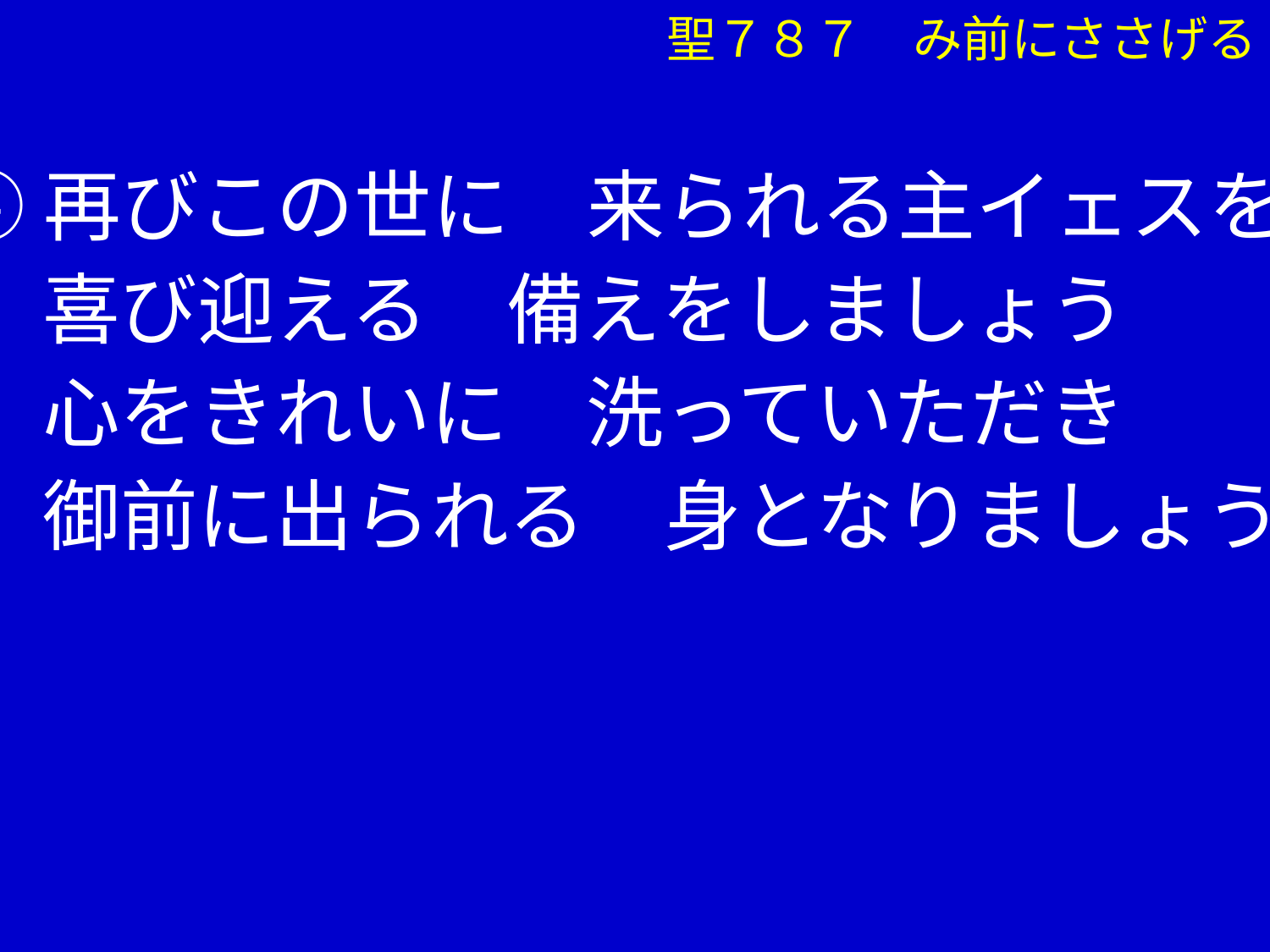

聖７８７　み前にささげる

④再びこの世に　来られる主イェスを
　 喜び迎える　備えをしましょう
　 心をきれいに　洗っていただき
　 御前に出られる　身となりましょう